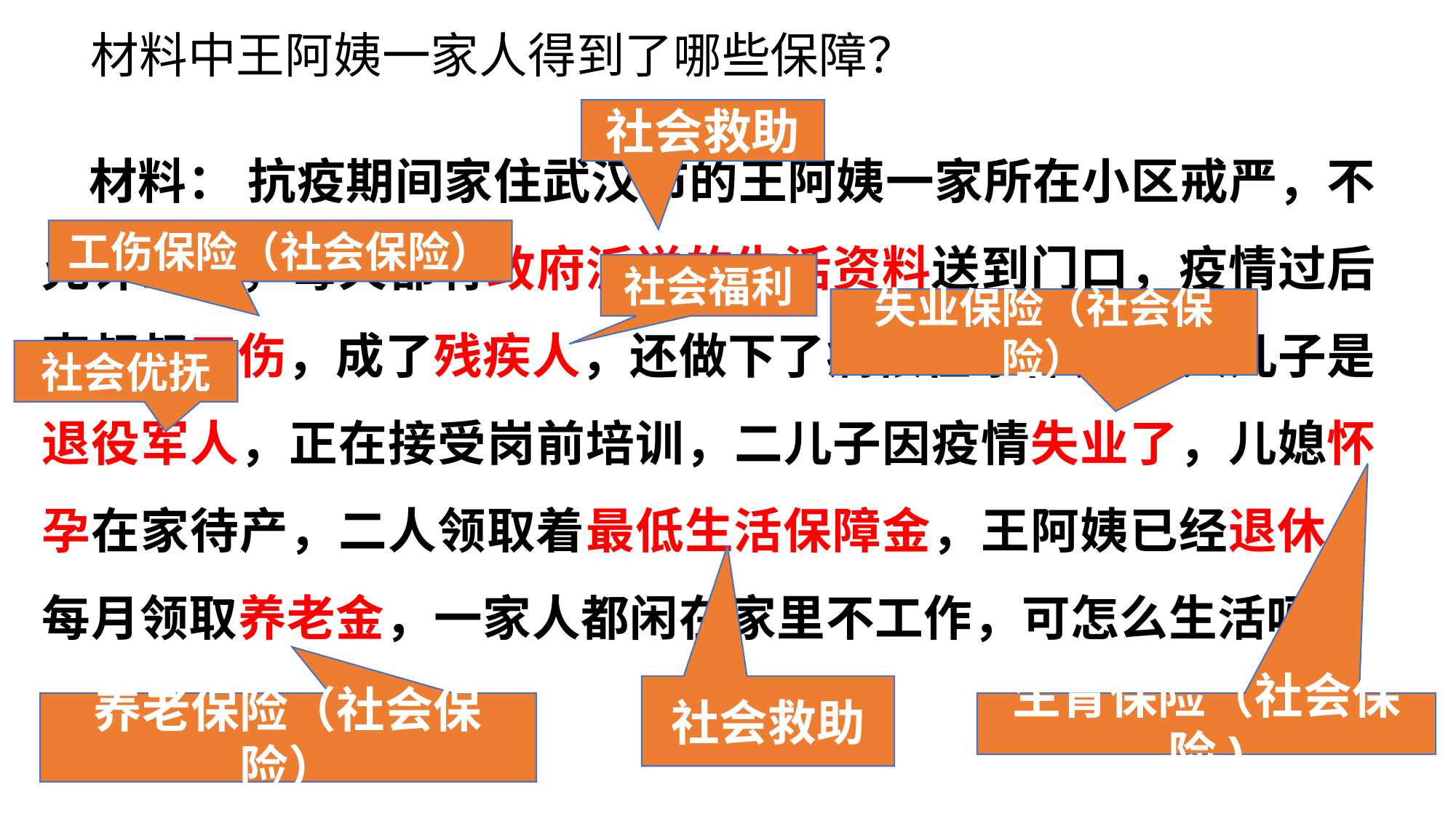

材料中王阿姨一家人得到了哪些保障？
社会救助
   材料： 抗疫期间家住武汉市的王阿姨一家所在小区戒严，不允许出门，每天都有政府派送的生活资料送到门口，疫情过后李叔叔工伤，成了残疾人，还做下了病根在家休养 ；大儿子是退役军人，正在接受岗前培训，二儿子因疫情失业了，儿媳怀孕在家待产，二人领取着最低生活保障金，王阿姨已经退休，每月领取养老金，一家人都闲在家里不工作，可怎么生活呀？
工伤保险（社会保险）
社会福利
失业保险（社会保险）
社会优抚
社会救助
养老保险（社会保险）
生育保险（社会保险)